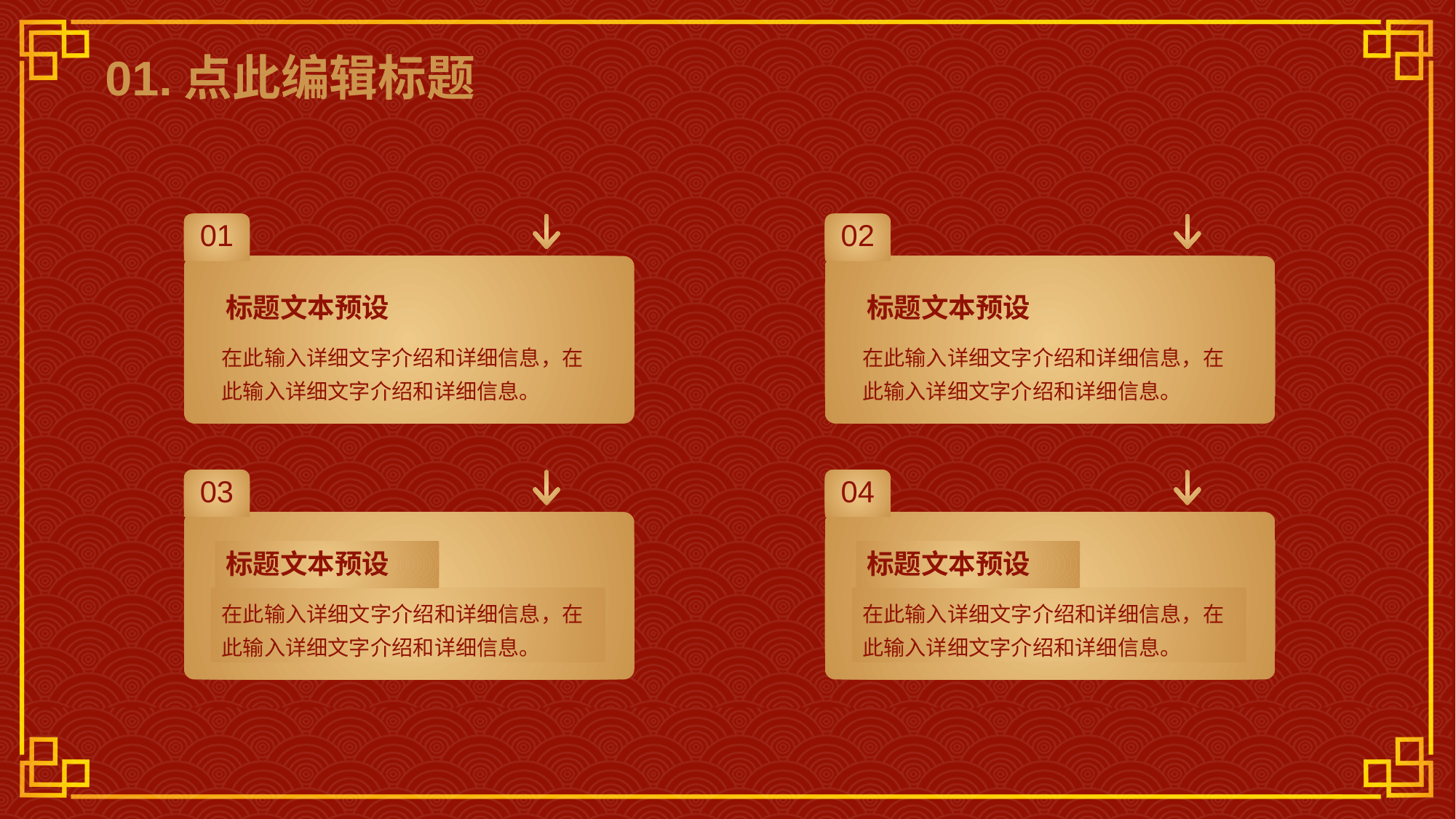

01.点此编辑标题
01

标题文本预设
在此输入详细文字介绍和详细信息，在此输入详细文字介绍和详细信息。
02

标题文本预设
在此输入详细文字介绍和详细信息，在此输入详细文字介绍和详细信息。
03

标题文本预设
在此输入详细文字介绍和详细信息，在此输入详细文字介绍和详细信息。
04

标题文本预设
在此输入详细文字介绍和详细信息，在此输入详细文字介绍和详细信息。